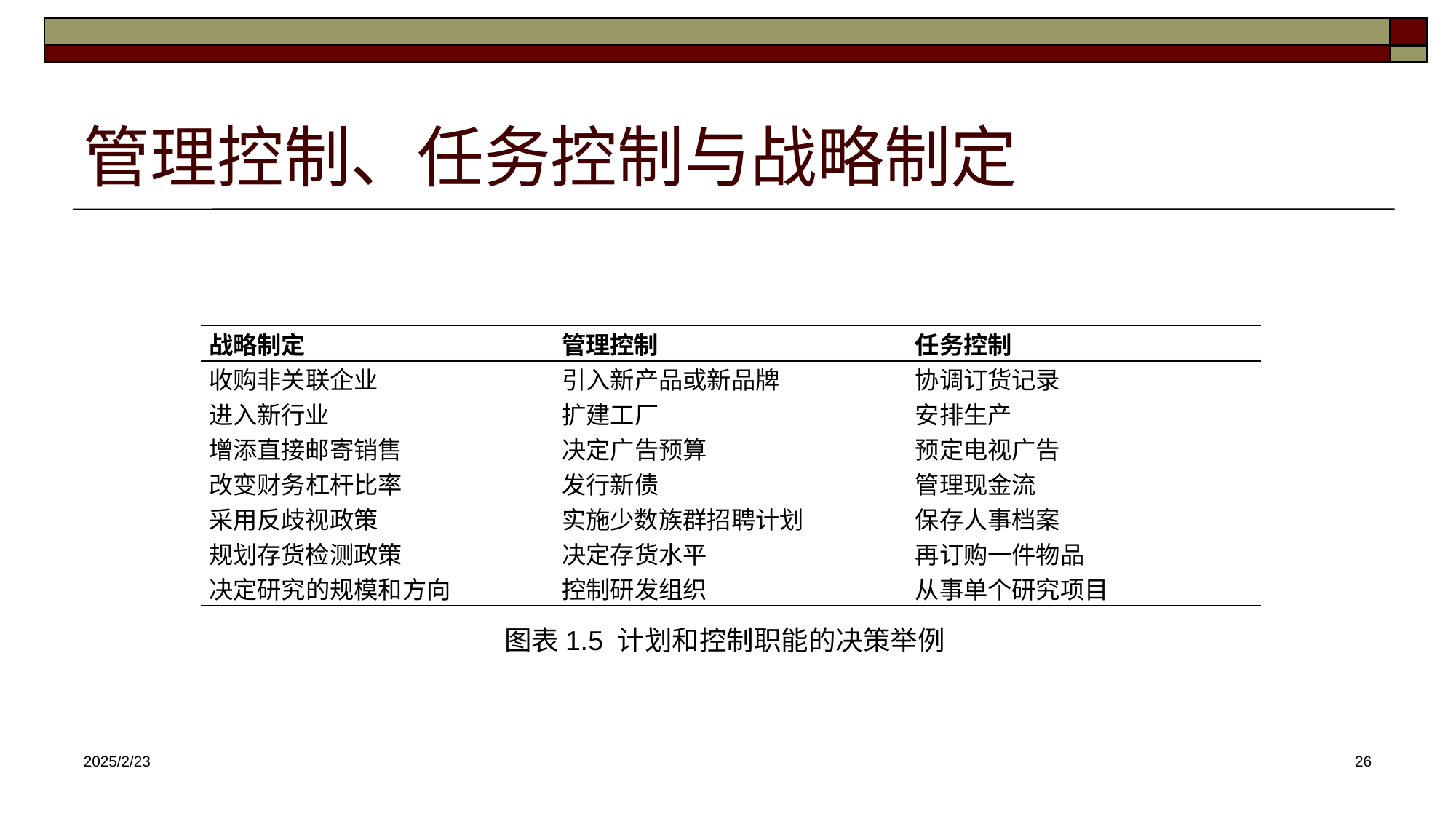

# 管理控制、任务控制与战略制定

| 战略制定 | 管理控制 | 任务控制 |
| --- | --- | --- |
| 收购非关联企业 | 引入新产品或新品牌 | 协调订货记录 |
| 进入新行业 | 扩建工厂 | 安排生产 |
| 增添直接邮寄销售 | 决定广告预算 | 预定电视广告 |
| 改变财务杠杆比率 | 发行新债 | 管理现金流 |
| 采用反歧视政策 | 实施少数族群招聘计划 | 保存人事档案 |
| 规划存货检测政策 | 决定存货水平 | 再订购一件物品 |
| 决定研究的规模和方向 | 控制研发组织 | 从事单个研究项目 |
图表1.5 计划和控制职能的决策举例
2025/2/23
26